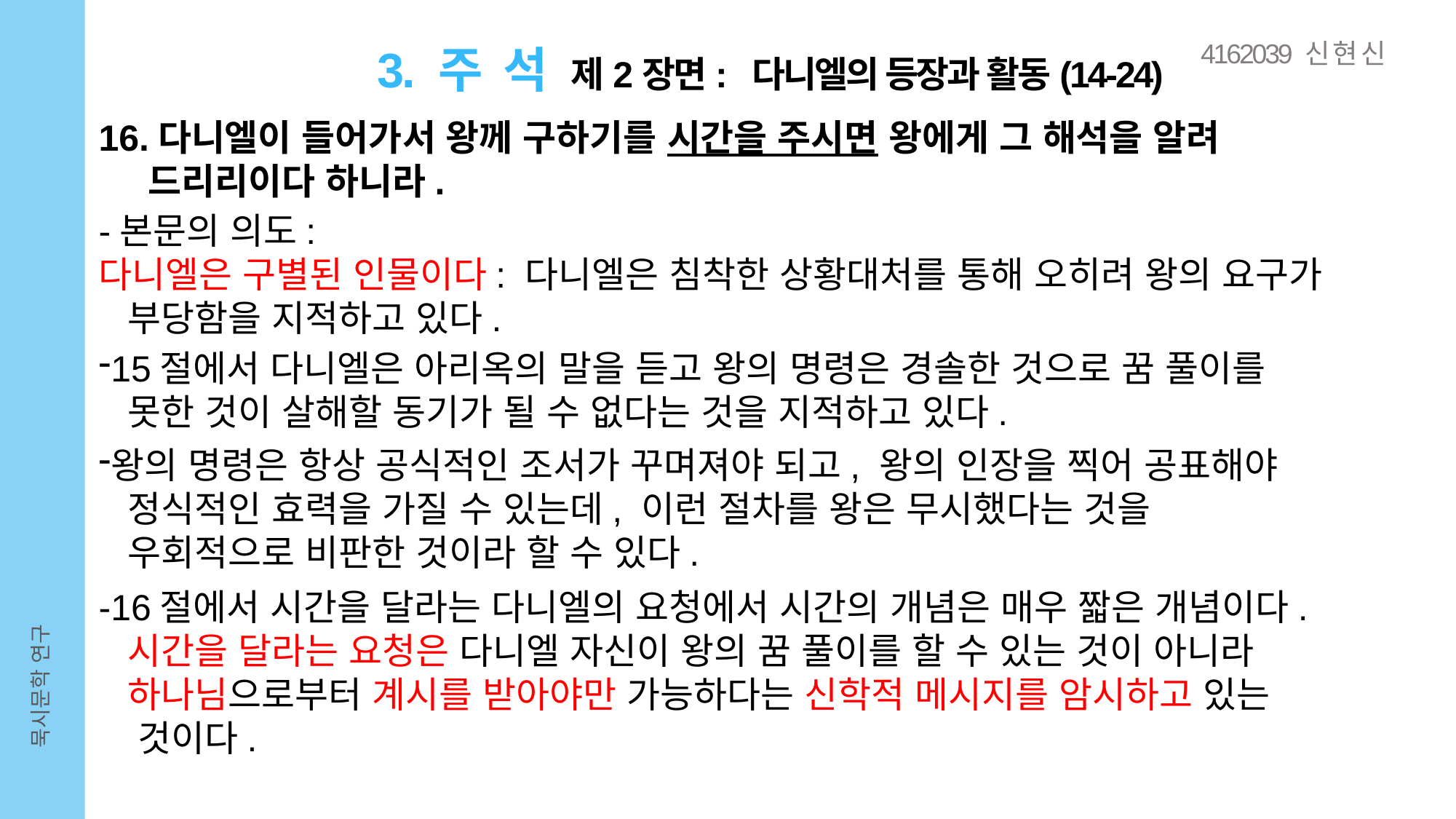

4162039 신 현 신
3. 주  석  제2장면:  다니엘의 등장과 활동(14-24)
16.다니엘이 들어가서 왕께 구하기를 시간을 주시면 왕에게 그 해석을 알려
    드리리이다 하니라.

-본문의 의도:
다니엘은 구별된 인물이다: 다니엘은 침착한 상황대처를 통해 오히려 왕의 요구가
  부당함을 지적하고 있다.

15절에서 다니엘은 아리옥의 말을 듣고 왕의 명령은 경솔한 것으로 꿈 풀이를
  못한 것이 살해할 동기가 될 수 없다는 것을 지적하고 있다.

왕의 명령은 항상 공식적인 조서가 꾸며져야 되고, 왕의 인장을 찍어 공표해야
  정식적인 효력을 가질 수 있는데, 이런 절차를 왕은 무시했다는 것을
  우회적으로 비판한 것이라 할 수 있다.

-16절에서 시간을 달라는 다니엘의 요청에서 시간의 개념은 매우 짧은 개념이다.
  시간을 달라는 요청은 다니엘 자신이 왕의 꿈 풀이를 할 수 있는 것이 아니라
  하나님으로부터 계시를 받아야만 가능하다는 신학적 메시지를 암시하고 있는
   것이다.

묵시문학 연구